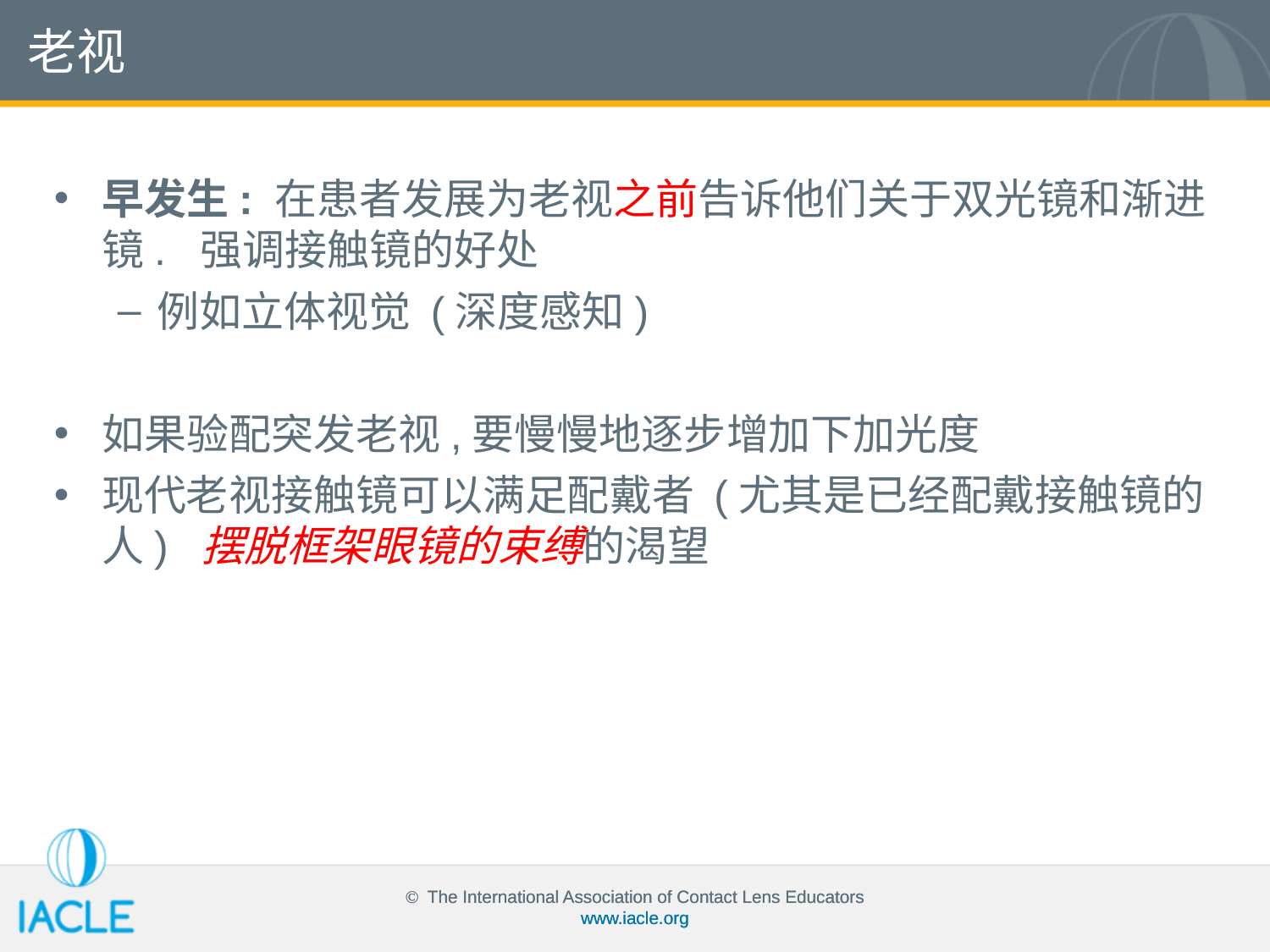

老视
早发生: 在患者发展为老视之前告诉他们关于双光镜和渐进镜.  强调接触镜的好处
例如立体视觉 (深度感知)

如果验配突发老视,要慢慢地逐步增加下加光度
现代老视接触镜可以满足配戴者 (尤其是已经配戴接触镜的人)  摆脱框架眼镜的束缚的渴望